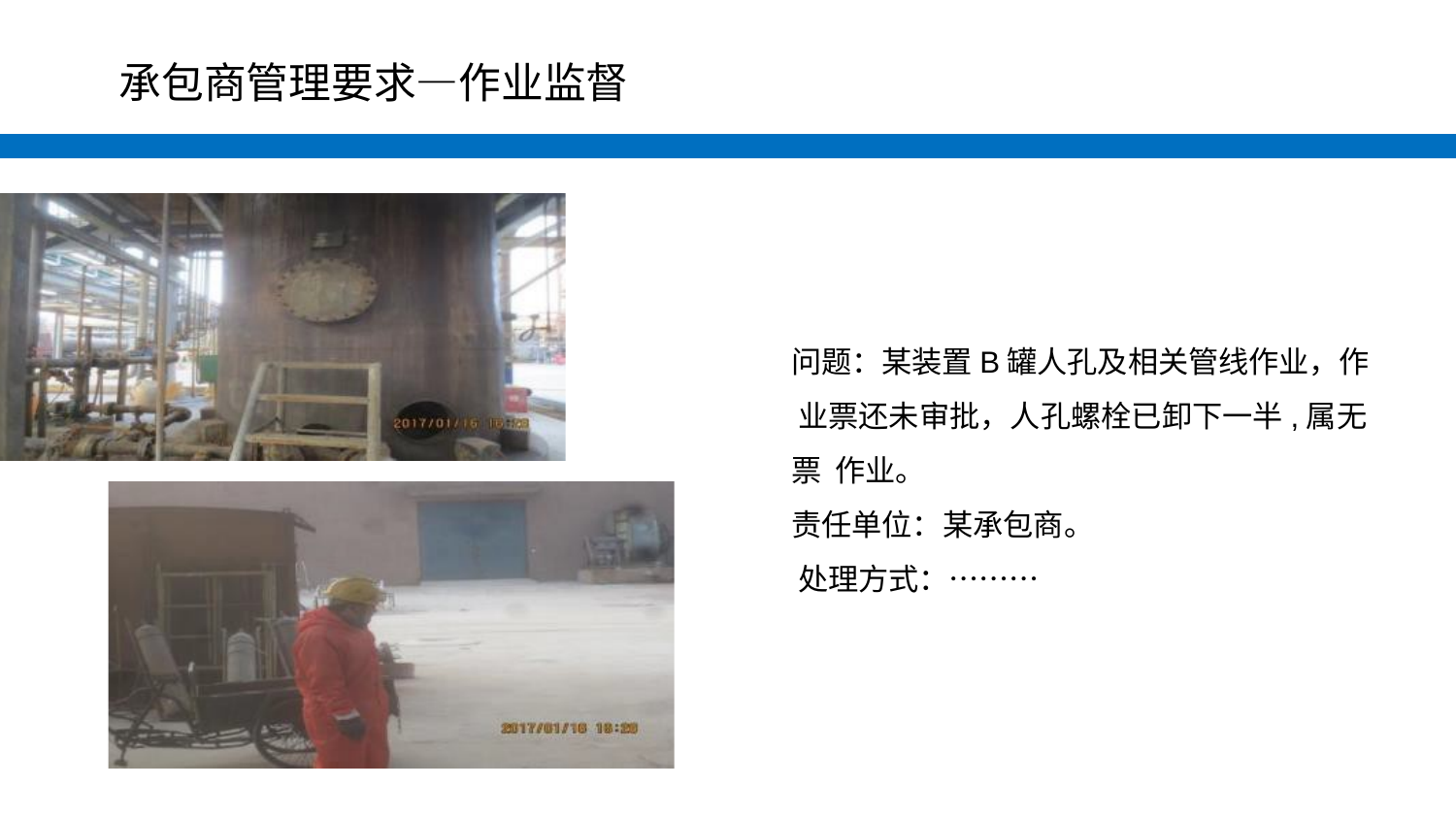

#
承包商管理要求—作业监督

问题：某装置B罐人孔及相关管线作业，作  业票还未审批，人孔螺栓已卸下一半,属无票  作业。
责任单位：某承包商。  处理方式：………